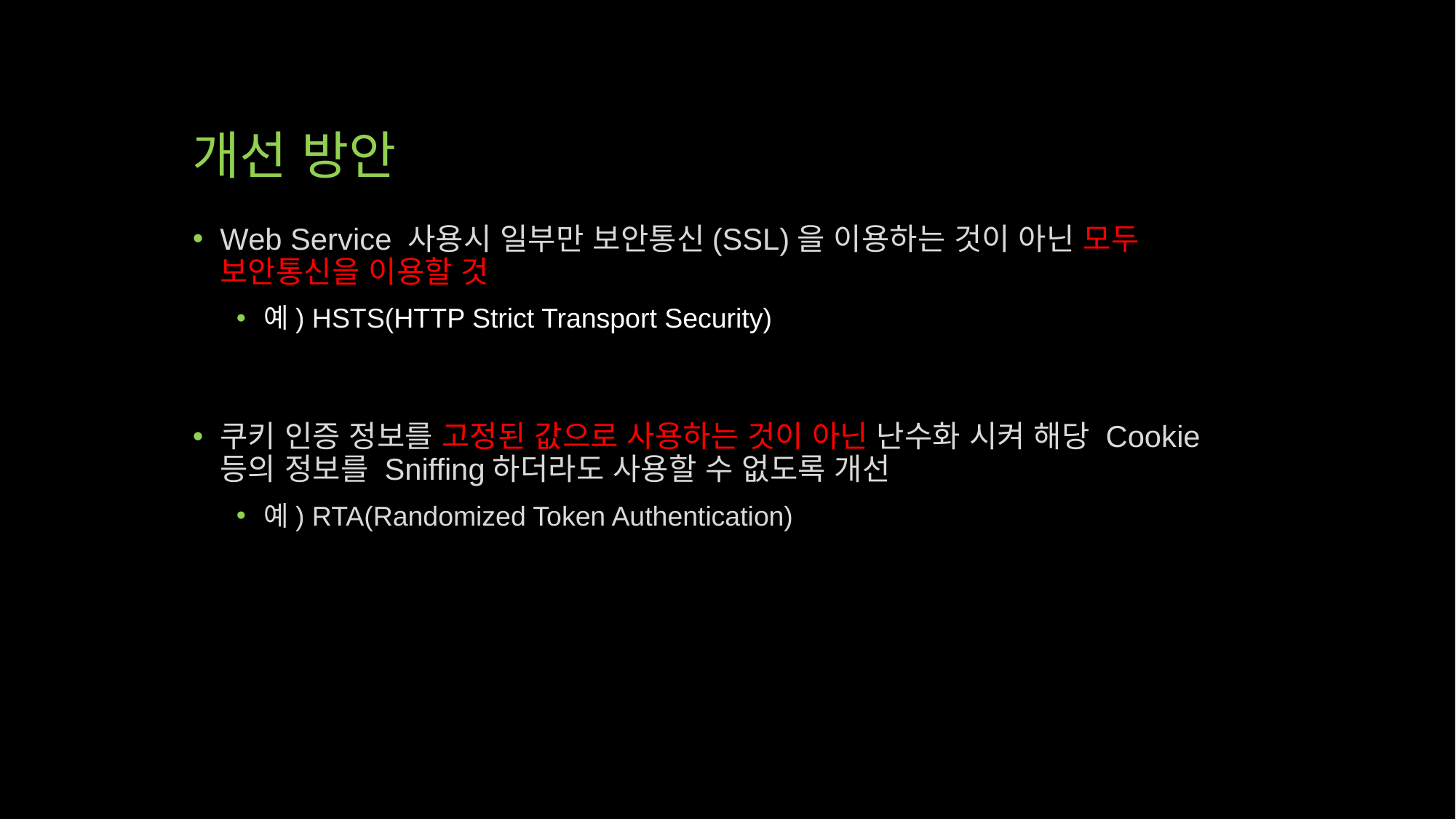

# 개선 방안
Web Service 사용시 일부만 보안통신(SSL)을 이용하는 것이 아닌 모두 보안통신을 이용할 것
예) HSTS(HTTP Strict Transport Security)

쿠키 인증 정보를 고정된 값으로 사용하는 것이 아닌 난수화 시켜 해당 Cookie등의 정보를 Sniffing하더라도 사용할 수 없도록 개선
예) RTA(Randomized Token Authentication)